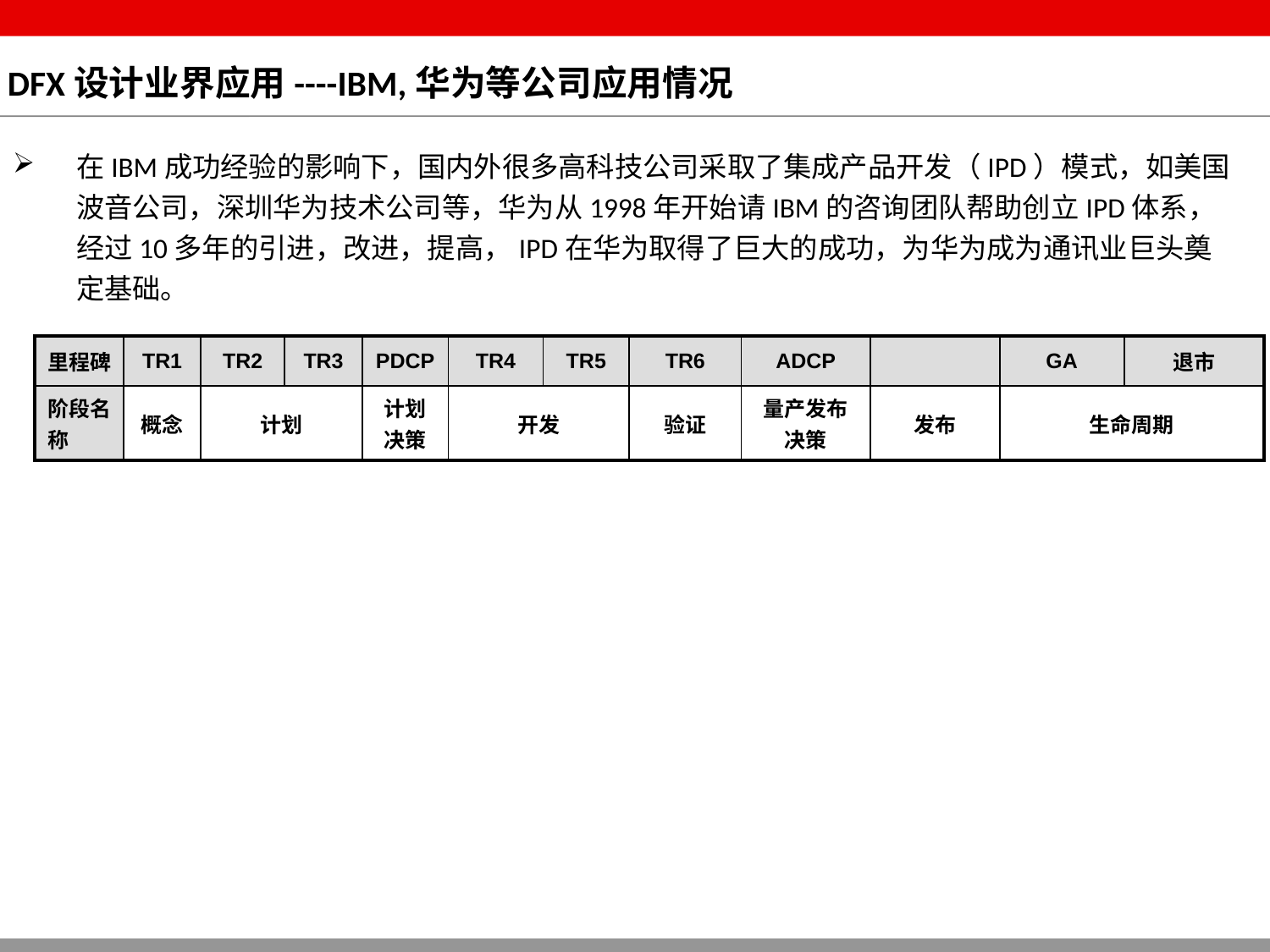

# DFX设计业界应用----IBM,华为等公司应用情况
在IBM成功经验的影响下，国内外很多高科技公司采取了集成产品开发（IPD）模式，如美国波音公司，深圳华为技术公司等，华为从1998年开始请IBM的咨询团队帮助创立IPD体系，经过10多年的引进，改进，提高，IPD在华为取得了巨大的成功，为华为成为通讯业巨头奠定基础。
| 里程碑 | TR1 | TR2 | TR3 | PDCP | TR4 | TR5 | TR6 | ADCP |  | GA | 退市 |
| --- | --- | --- | --- | --- | --- | --- | --- | --- | --- | --- | --- |
| 阶段名称 | 概念 | 计划 |  | 计划决策 | 开发 |  | 验证 | 量产发布决策 | 发布 | 生命周期 |  |